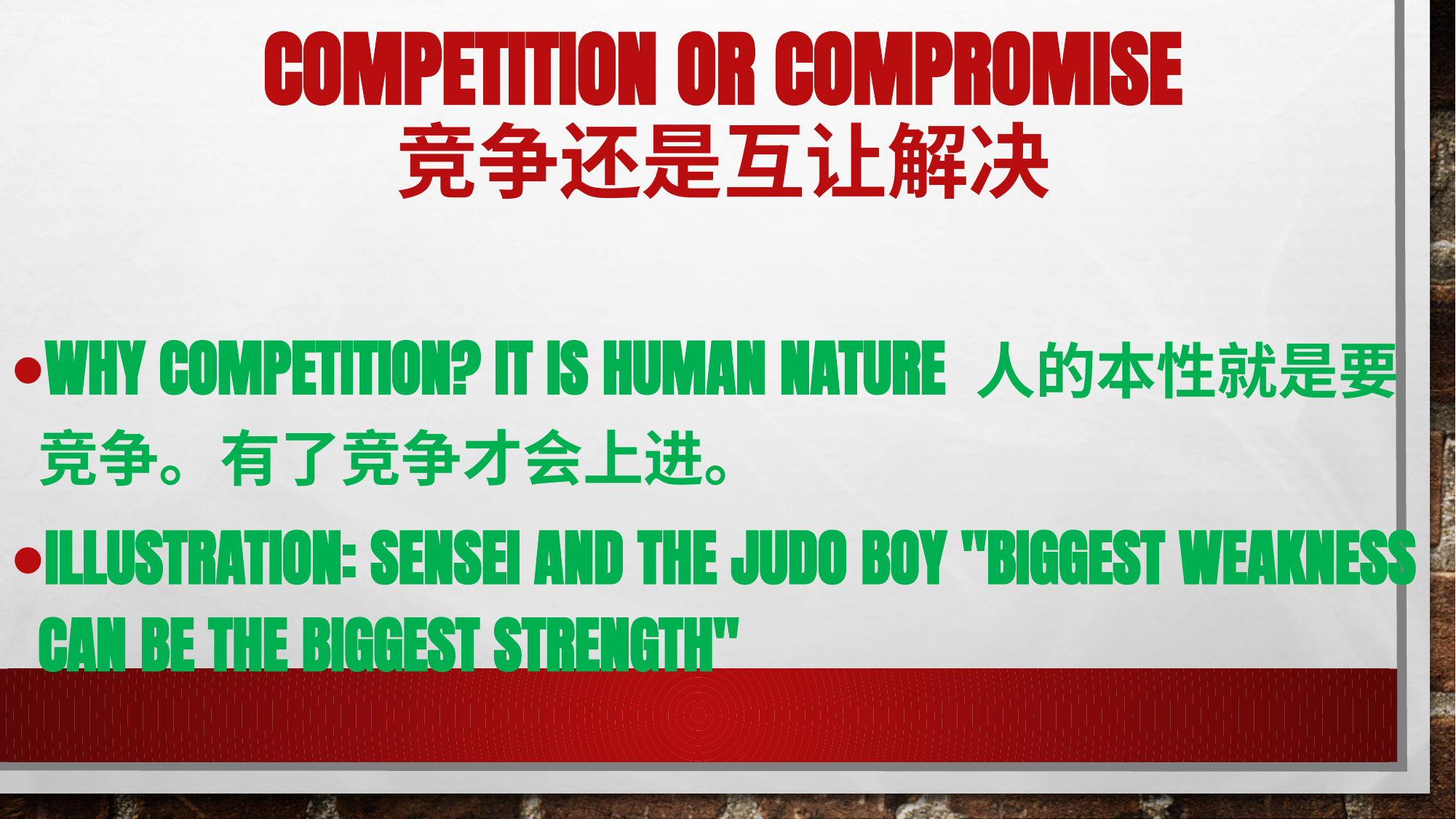

# COMPETITION OR COMPROMISE 竞争还是互让解决
Why competition? It is human nature 人的本性就是要竞争。有了竞争才会上进。
Illustration: Sensei and the judo boy "Biggest weakness can be the biggest strength"